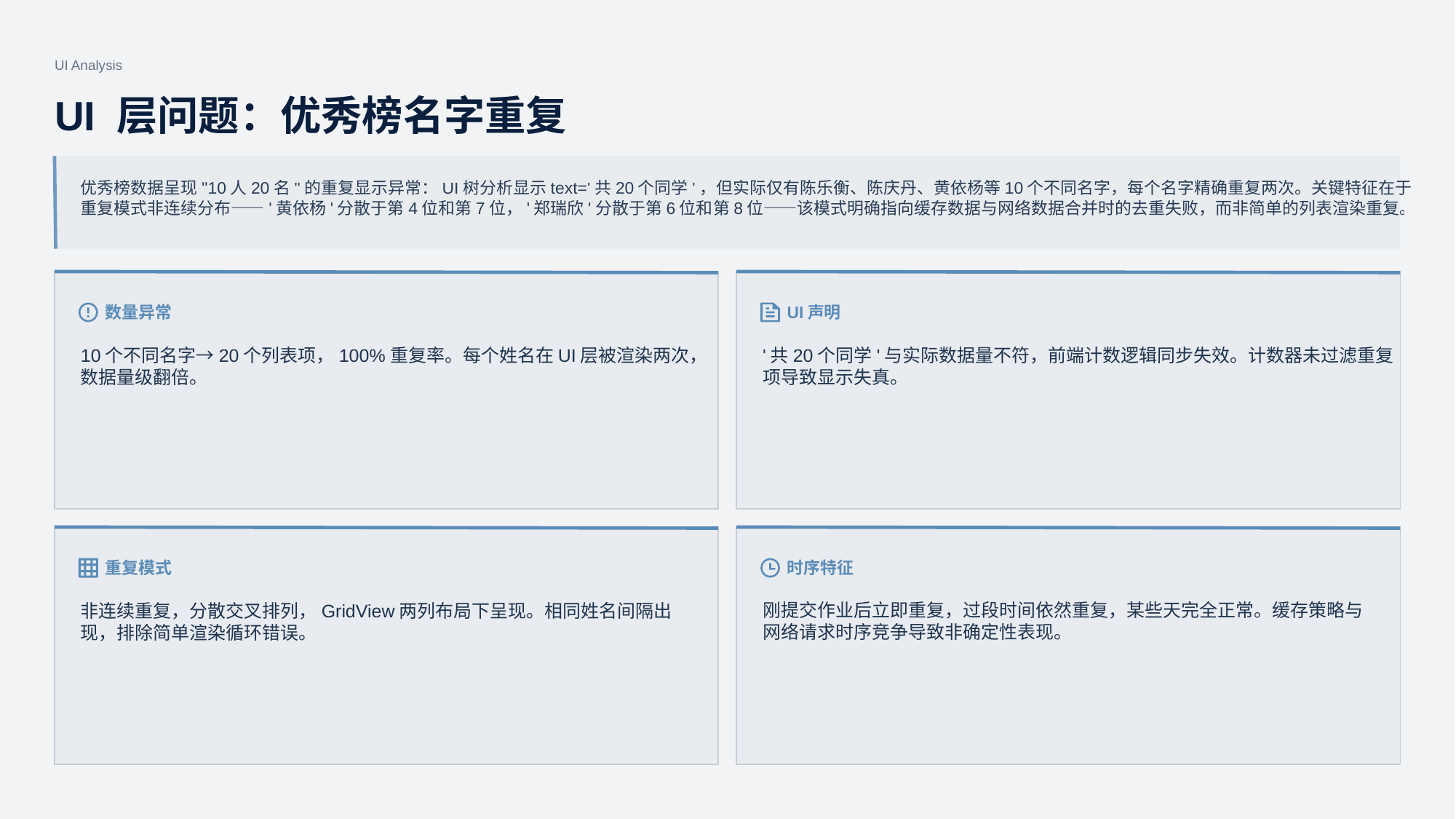

UI Analysis
UI 层问题：优秀榜名字重复

优秀榜数据呈现"10人20名"的重复显示异常：UI树分析显示text='共20个同学'，但实际仅有陈乐衡、陈庆丹、黄依杨等10个不同名字，每个名字精确重复两次。关键特征在于
重复模式非连续分布——'黄依杨'分散于第4位和第7位，'郑瑞欣'分散于第6位和第8位——该模式明确指向缓存数据与网络数据合并时的去重失败，而非简单的列表渲染重复。

数量异常
UI声明

10个不同名字→20个列表项，100%重复率。每个姓名在UI层被渲染两次，
数据量级翻倍。
'共20个同学'与实际数据量不符，前端计数逻辑同步失效。计数器未过滤重复
项导致显示失真。

重复模式
时序特征

刚提交作业后立即重复，过段时间依然重复，某些天完全正常。缓存策略与
网络请求时序竞争导致非确定性表现。
非连续重复，分散交叉排列，GridView两列布局下呈现。相同姓名间隔出
现，排除简单渲染循环错误。